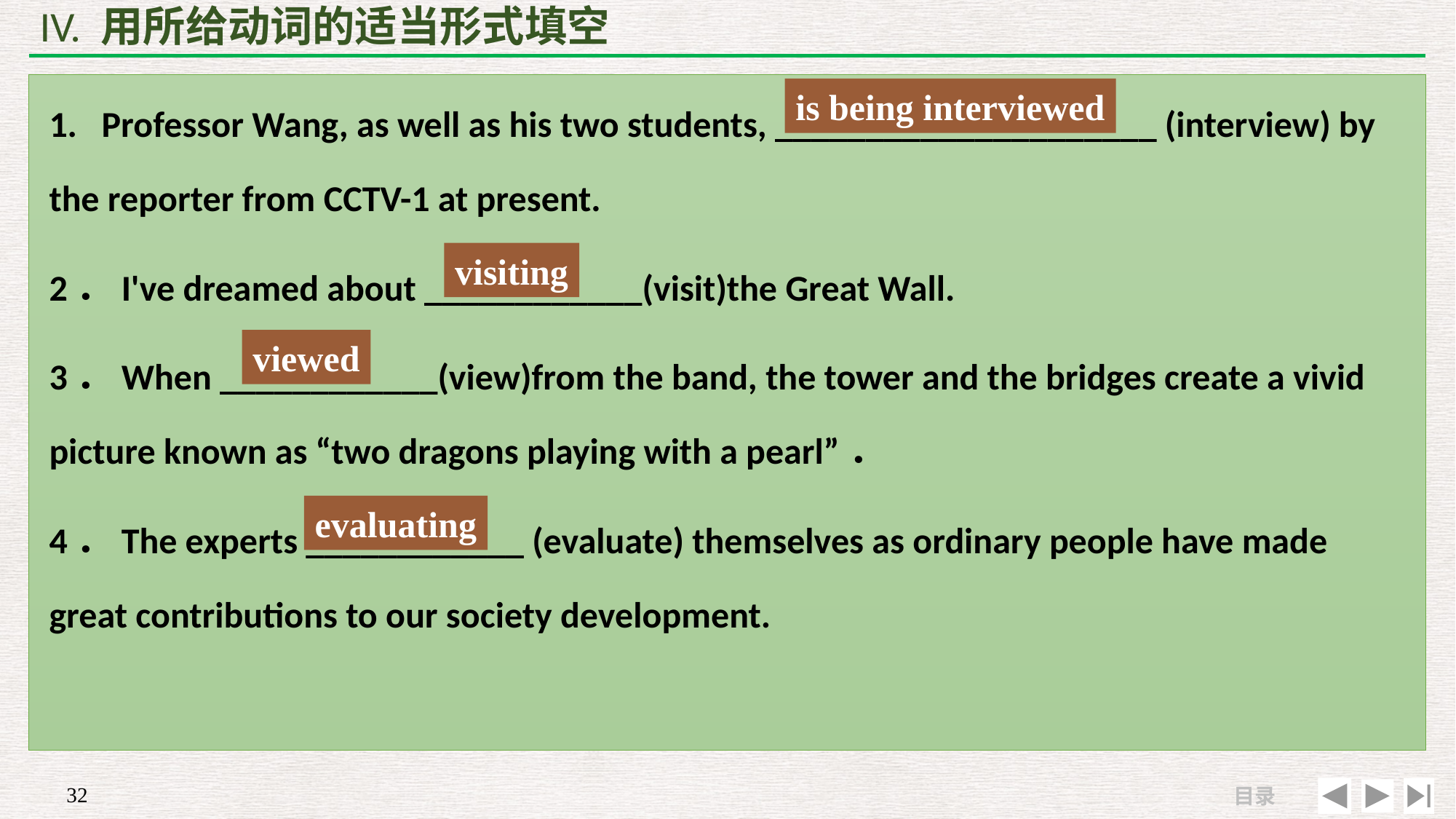

# IV. 用所给动词的适当形式填空
1.   Professor Wang, as well as his two students, _____________________ (interview) by the reporter from CCTV-1 at present.
2．I've dreamed about ____________(visit)the Great Wall.
3．When ____________(view)from the band, the tower and the bridges create a vivid picture known as “two dragons playing with a pearl”．
4．The experts ____________ (evaluate) themselves as ordinary people have made great contributions to our society development.

is being interviewed
visiting
viewed
evaluating